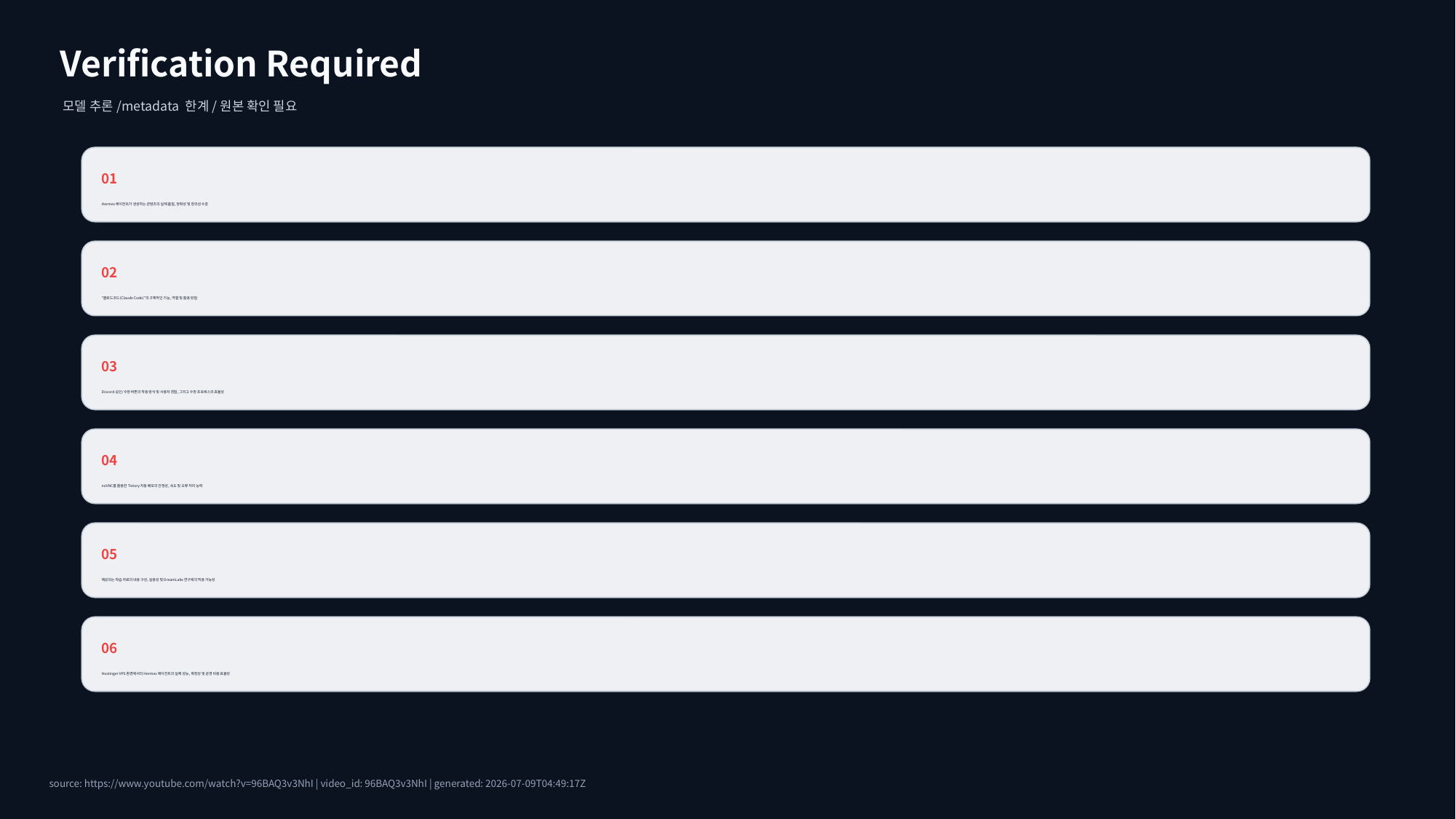

Verification Required
모델 추론/metadata 한계/원본 확인 필요

01
Hermes 에이전트가 생성하는 콘텐츠의 실제 품질, 정확성 및 창의성 수준

02
"클로드코드(Claude Code)"의 구체적인 기능, 역할 및 활용 방법

03
Discord 승인/수정 버튼의 작동 방식 및 사용자 경험, 그리고 수정 프로세스의 효율성

04
noVNC를 활용한 Tistory 자동 배포의 안정성, 속도 및 오류 처리 능력

05
제공되는 학습 자료의 내용 구성, 실용성 및 DreamLabs 연구에의 적용 가능성

06
Hostinger VPS 환경에서의 Hermes 에이전트의 실제 성능, 확장성 및 운영 비용 효율성
source: https://www.youtube.com/watch?v=96BAQ3v3NhI | video_id: 96BAQ3v3NhI | generated: 2026-07-09T04:49:17Z